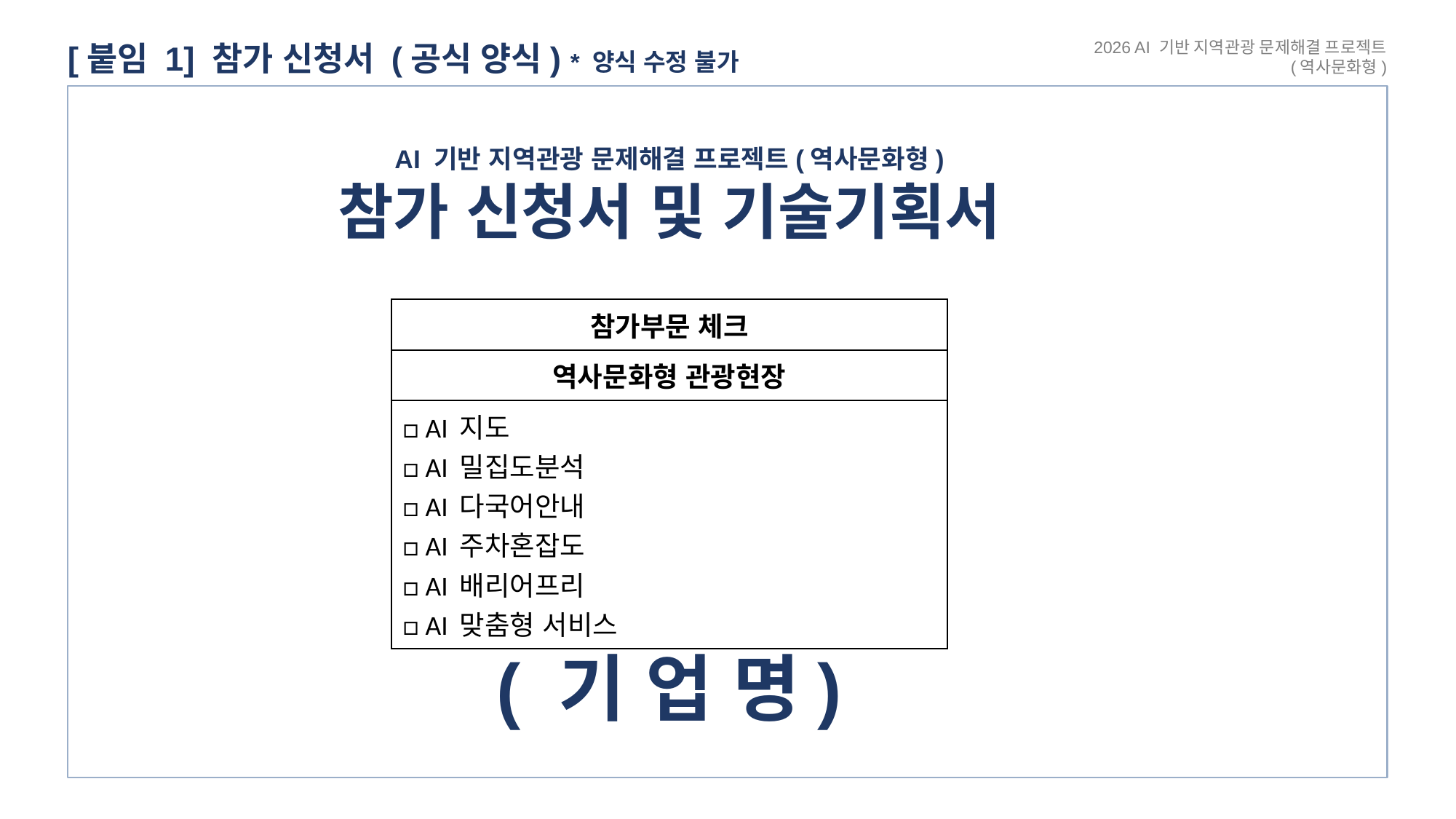

[붙임 1] 참가 신청서 (공식 양식) * 양식 수정 불가
2026 AI 기반 지역관광 문제해결 프로젝트
(역사문화형)

AI 기반 지역관광 문제해결 프로젝트(역사문화형)
참가 신청서 및 기술기획서
| 참가부문 체크 |
| --- |
| 역사문화형 관광현장 |
| □ AI 지도 □ AI 밀집도분석 □ AI 다국어안내 □ AI 주차혼잡도 □ AI 배리어프리 □ AI 맞춤형 서비스 |
( 기 업 명)